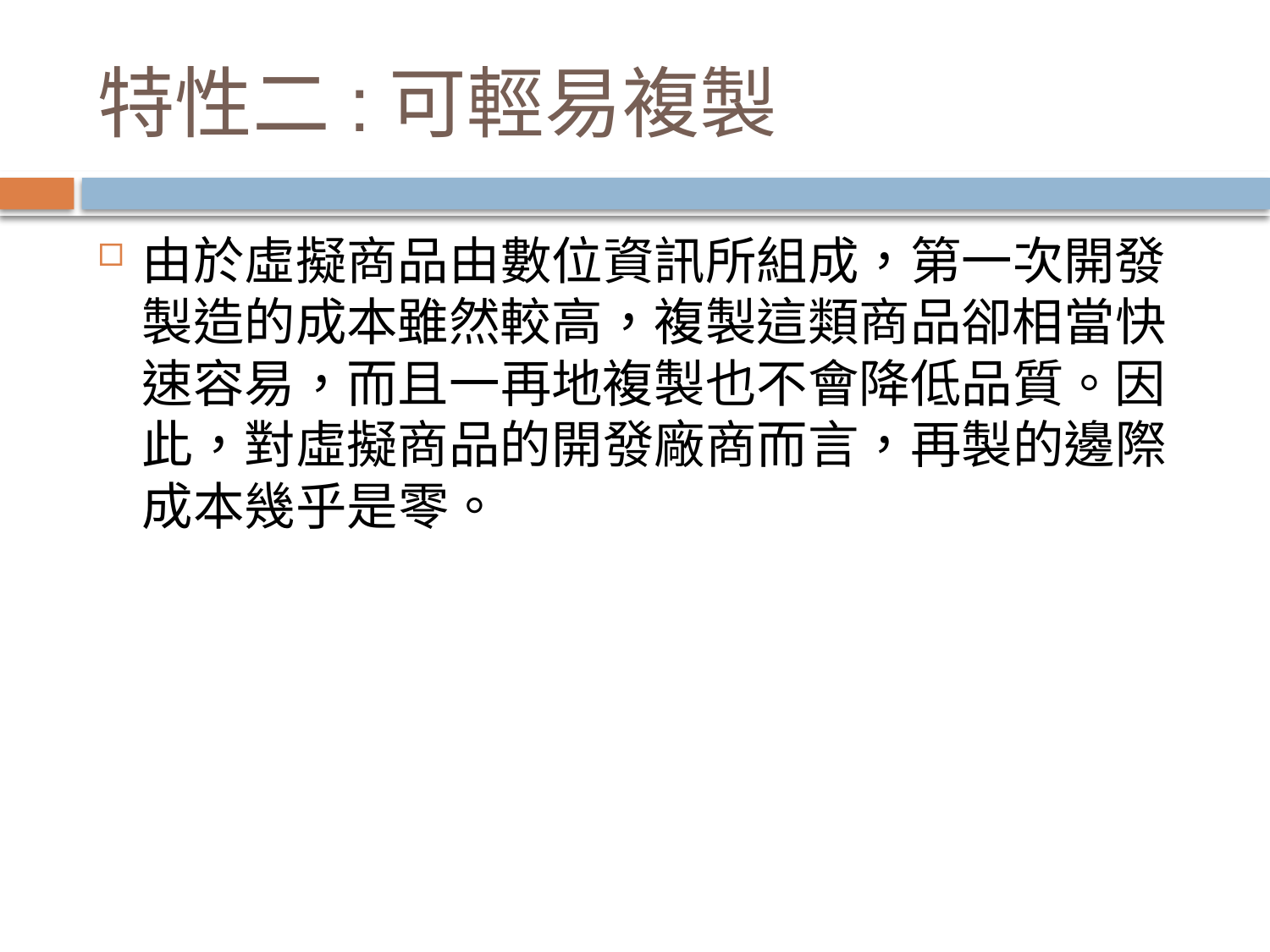

# 特性二:可輕易複製
由於虛擬商品由數位資訊所組成，第一次開發製造的成本雖然較高，複製這類商品卻相當快速容易，而且一再地複製也不會降低品質。因此，對虛擬商品的開發廠商而言，再製的邊際成本幾乎是零。